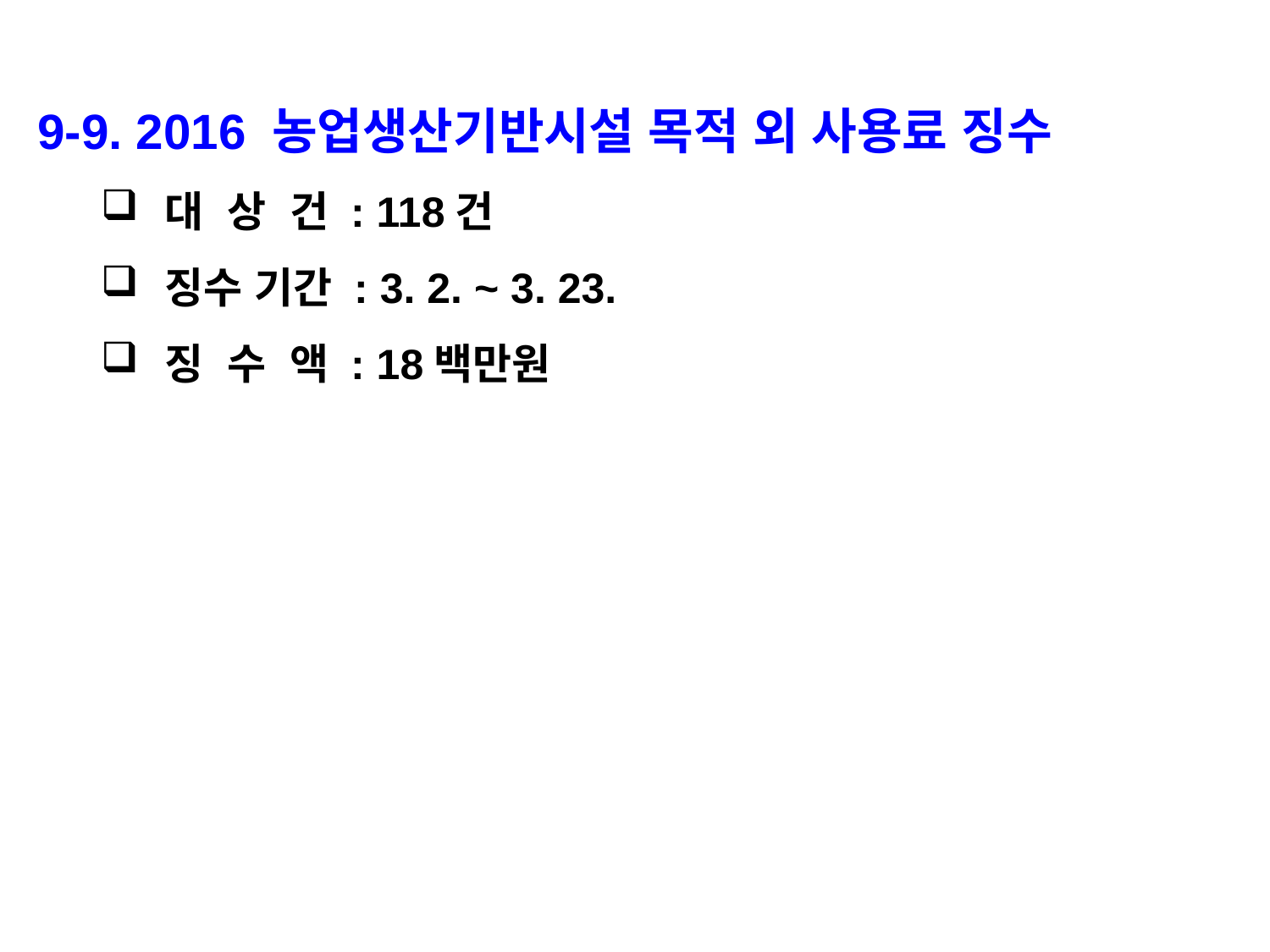

9-9. 2016 농업생산기반시설 목적 외 사용료 징수
대  상  건 : 118건
징수 기간 : 3. 2. ~ 3. 23.
징  수  액 : 18백만원